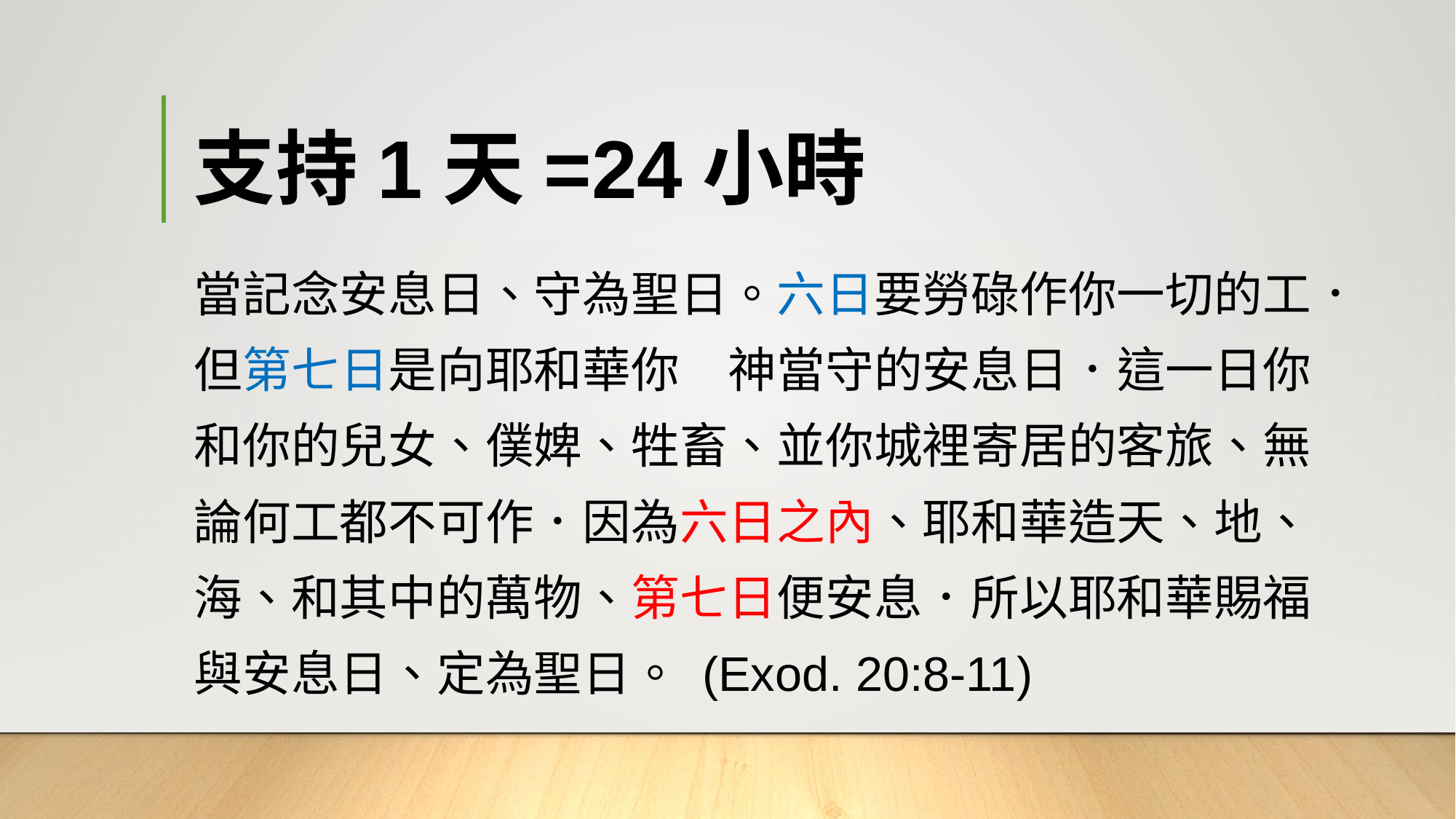

# 支持1天=24小時
當記念安息日、守為聖日。六日要勞碌作你一切的工．但第七日是向耶和華你　神當守的安息日．這一日你和你的兒女、僕婢、牲畜、並你城裡寄居的客旅、無論何工都不可作．因為六日之內、耶和華造天、地、海、和其中的萬物、第七日便安息．所以耶和華賜福與安息日、定為聖日。 (Exod. 20:8-11)